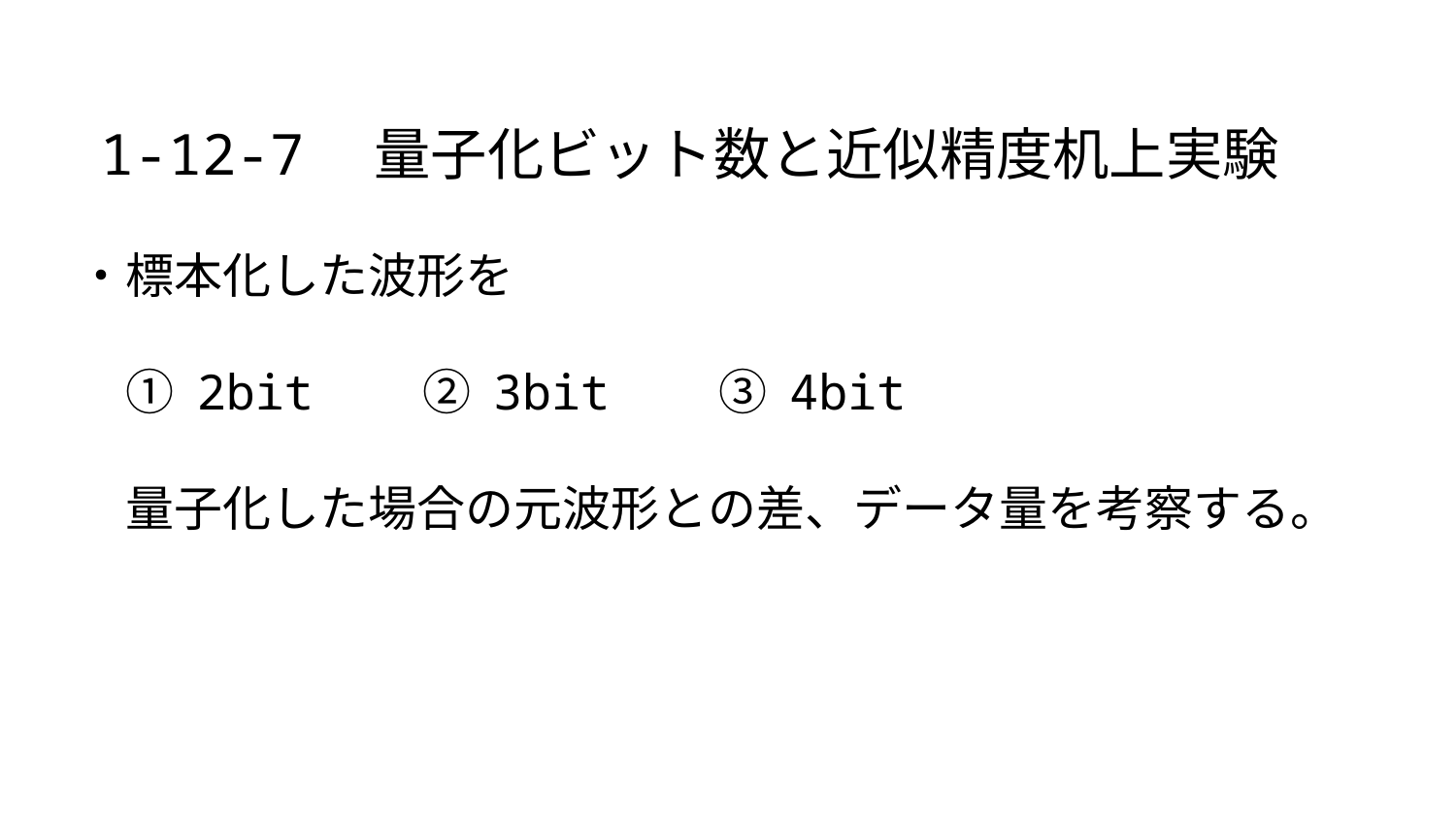

1-12-7　量子化ビット数と近似精度机上実験
・標本化した波形を

　① 2bit　　② 3bit　　③ 4bit

　量子化した場合の元波形との差、データ量を考察する。